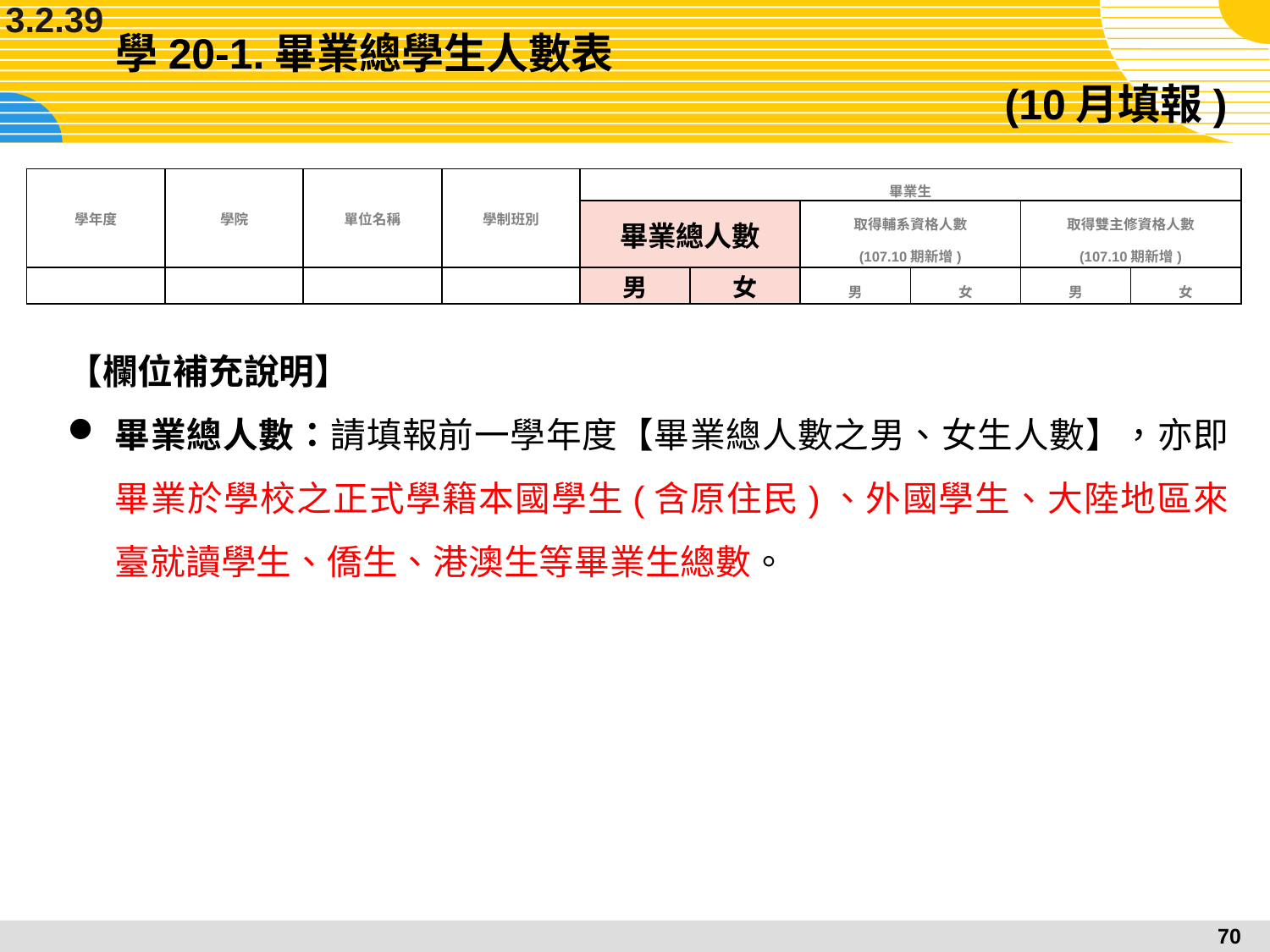

3.2.39
# 學20-1.畢業總學生人數表 (10月填報)
| 學年度 | 學院 | 單位名稱 | 學制班別 | 畢業生 |  |  |  |  |  |
| --- | --- | --- | --- | --- | --- | --- | --- | --- | --- |
|  |  |  |  | 畢業總人數 |  | 取得輔系資格人數 (107.10期新增) |  | 取得雙主修資格人數 (107.10期新增) |  |
|  |  |  |  | 男 | 女 | 男 | 女 | 男 | 女 |
【欄位補充說明】
畢業總人數：請填報前一學年度【畢業總人數之男、女生人數】，亦即畢業於學校之正式學籍本國學生(含原住民)、外國學生、大陸地區來臺就讀學生、僑生、港澳生等畢業生總數。